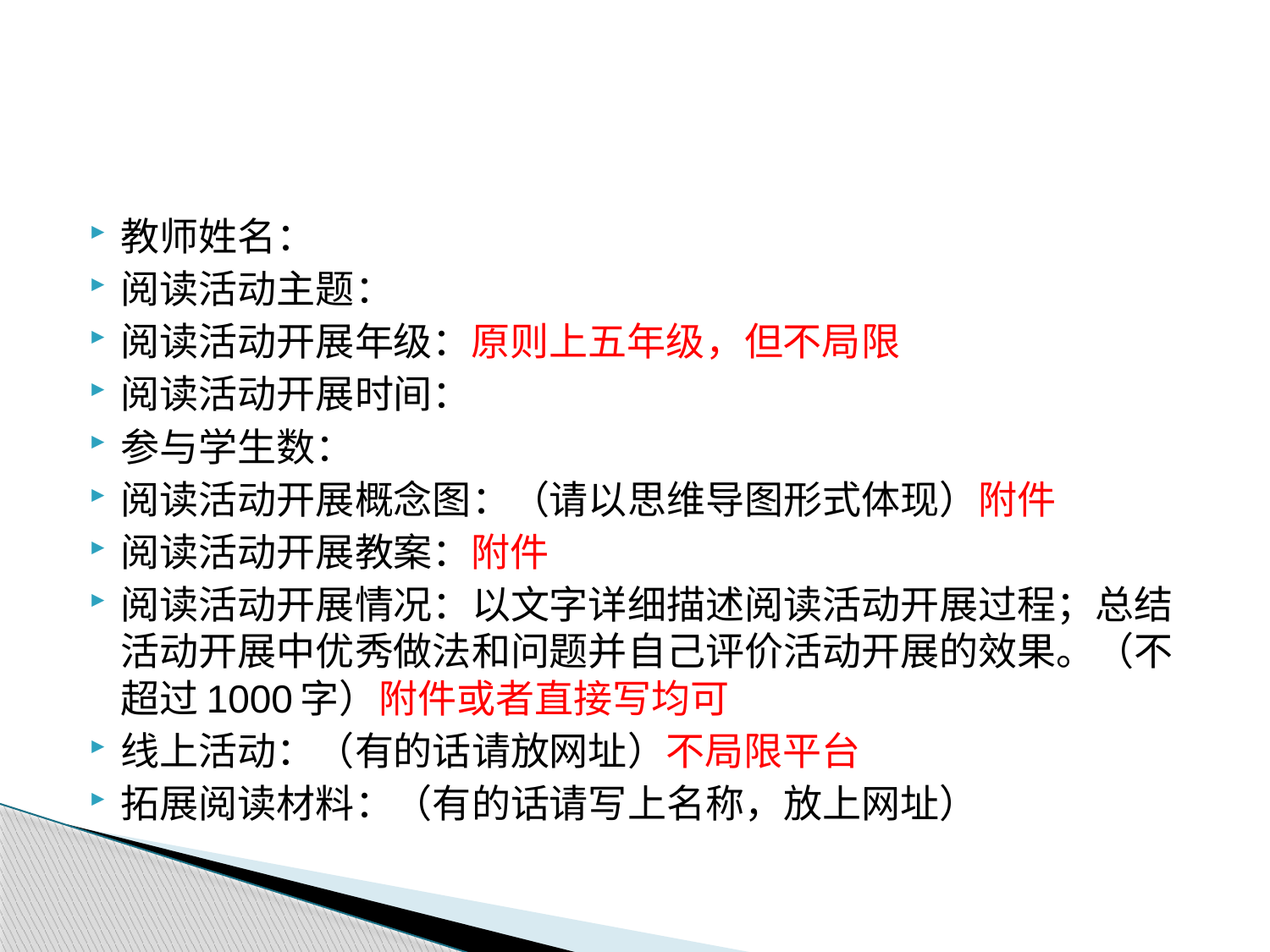

教师姓名：
阅读活动主题：
阅读活动开展年级：原则上五年级，但不局限
阅读活动开展时间：
参与学生数：
阅读活动开展概念图：（请以思维导图形式体现）附件
阅读活动开展教案：附件
阅读活动开展情况：以文字详细描述阅读活动开展过程；总结活动开展中优秀做法和问题并自己评价活动开展的效果。（不超过1000字）附件或者直接写均可
线上活动：（有的话请放网址）不局限平台
拓展阅读材料：（有的话请写上名称，放上网址）